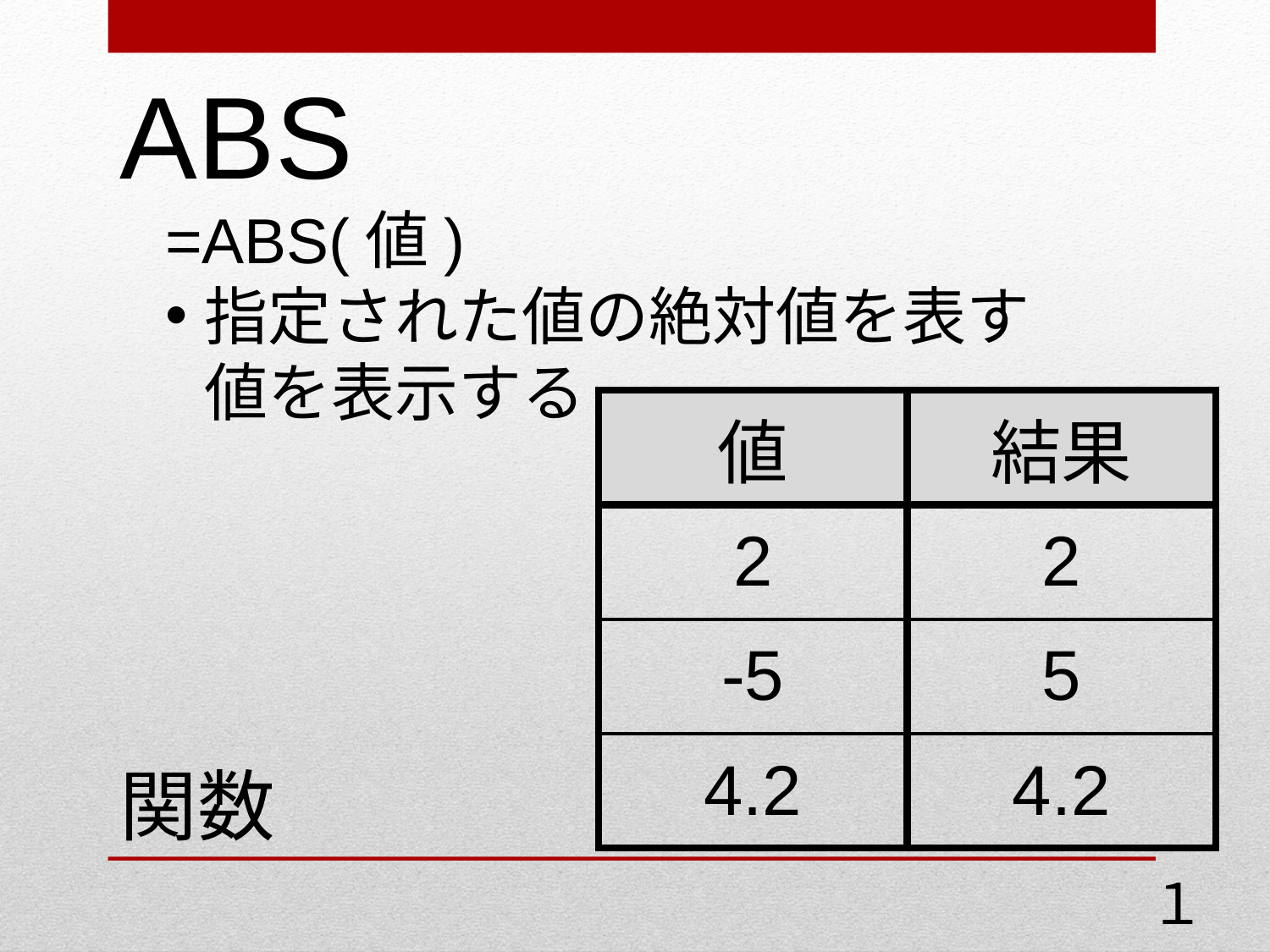

ABS
=ABS(値)
指定された値の絶対値を表す
値を表示する

| 値 | 結果 |
| --- | --- |
| 2 | 2 |
| -5 | 5 |
| 4.2 | 4.2 |
関数
１